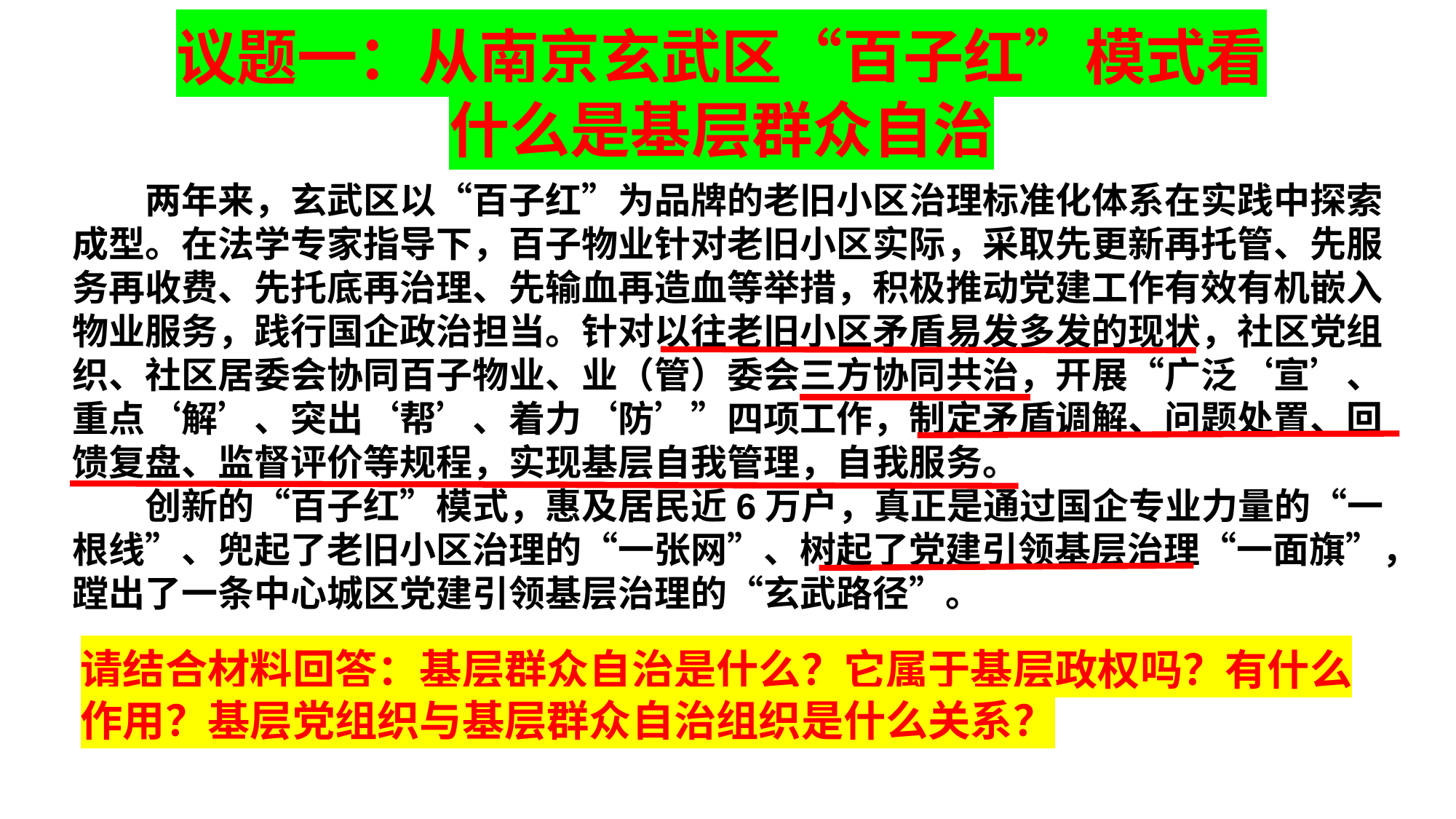

议题一：从南京玄武区“百子红”模式看
什么是基层群众自治

两年来，玄武区以“百子红”为品牌的老旧小区治理标准化体系在实践中探索成型。在法学专家指导下，百子物业针对老旧小区实际，采取先更新再托管、先服务再收费、先托底再治理、先输血再造血等举措，积极推动党建工作有效有机嵌入物业服务，践行国企政治担当。针对以往老旧小区矛盾易发多发的现状，社区党组织、社区居委会协同百子物业、业（管）委会三方协同共治，开展“广泛‘宣’、重点‘解’、突出‘帮’、着力‘防’”四项工作，制定矛盾调解、问题处置、回馈复盘、监督评价等规程，实现基层自我管理，自我服务。
创新的“百子红”模式，惠及居民近6万户，真正是通过国企专业力量的“一根线”、兜起了老旧小区治理的“一张网”、树起了党建引领基层治理“一面旗”，蹚出了一条中心城区党建引领基层治理的“玄武路径”。
请结合材料回答：基层群众自治是什么？它属于基层政权吗？有什么作用？基层党组织与基层群众自治组织是什么关系？